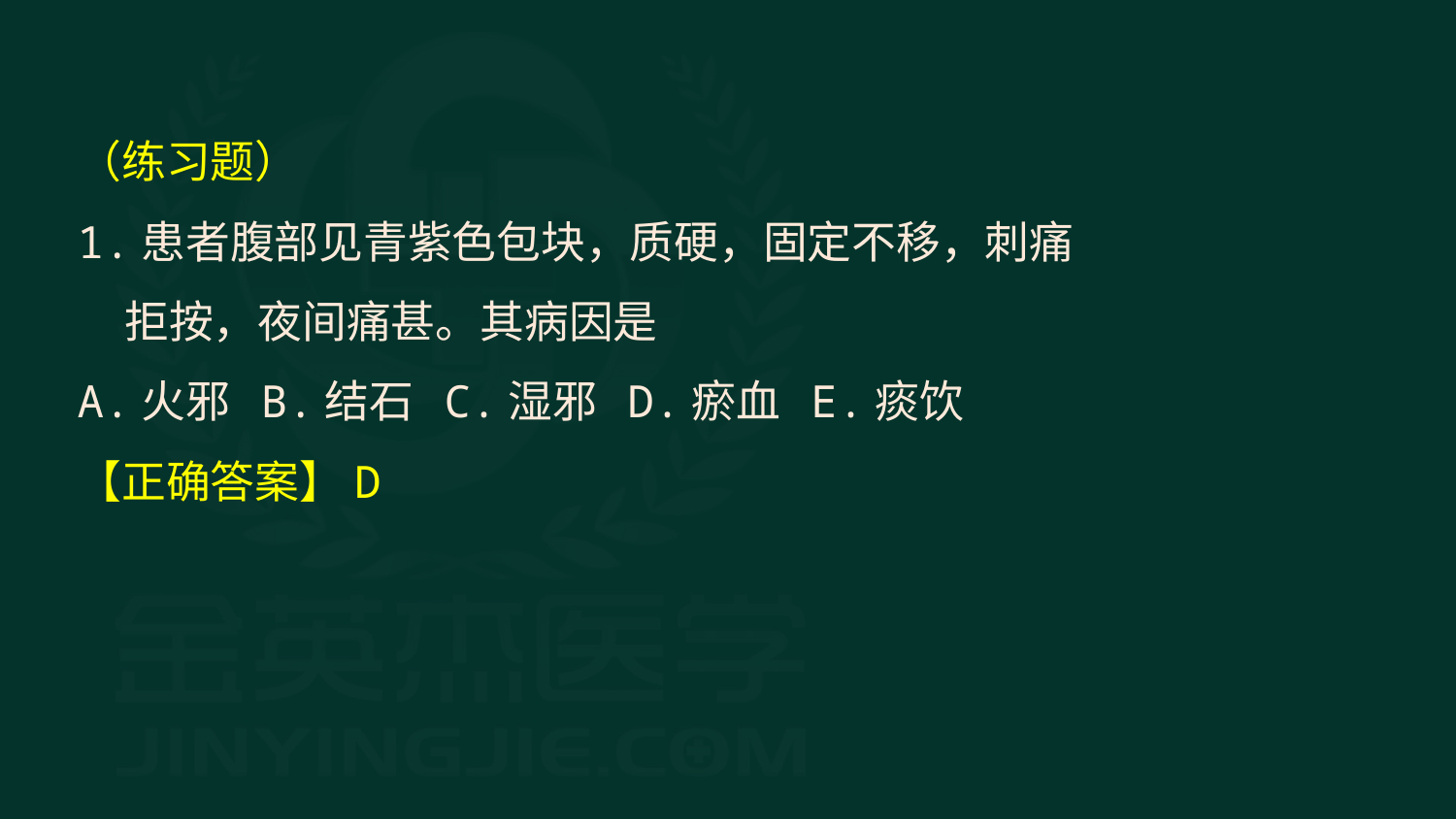

（练习题）
1.患者腹部见青紫色包块，质硬，固定不移，刺痛拒按，夜间痛甚。其病因是
A.火邪  B.结石  C.湿邪  D.瘀血  E.痰饮
【正确答案】D